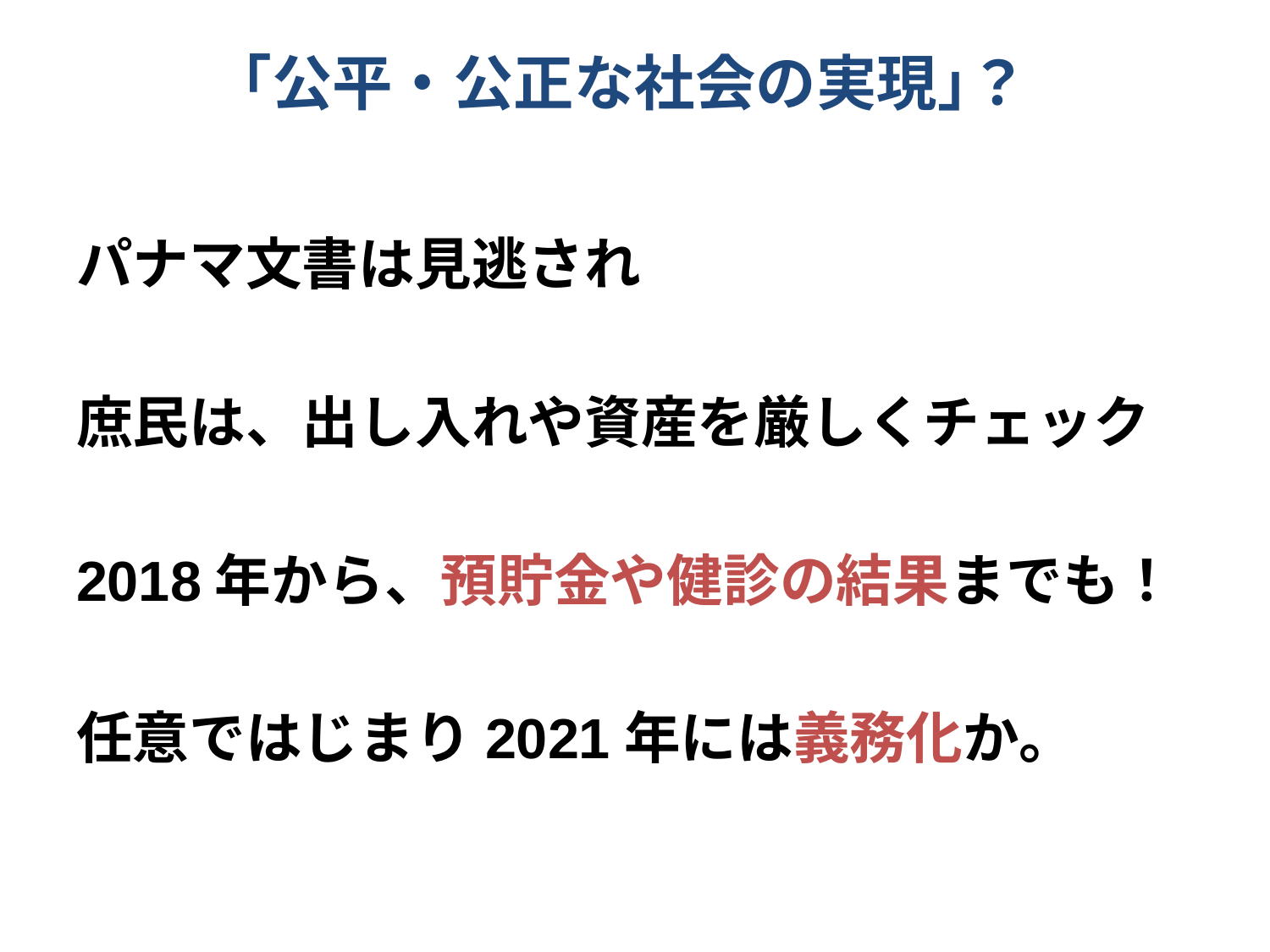

# ｢公平・公正な社会の実現｣？
パナマ文書は見逃され

庶民は、出し入れや資産を厳しくチェック

2018年から、預貯金や健診の結果までも！

任意ではじまり2021年には義務化か。